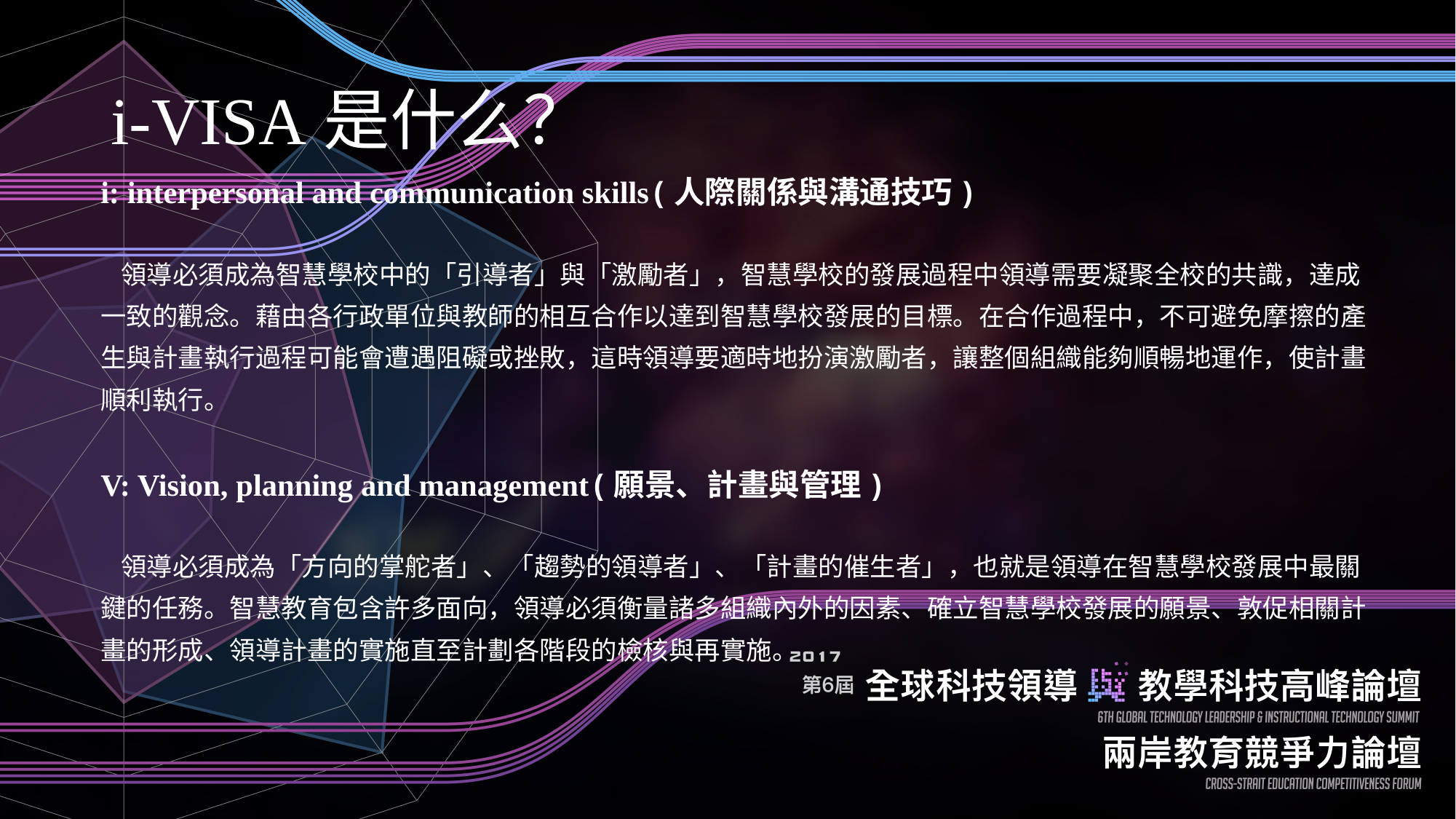

# i-VISA是什么？
i: interpersonal and communication skills(人際關係與溝通技巧)
　
    領導必須成為智慧學校中的「引導者」與「激勵者」，智慧學校的發展過程中領導需要凝聚全校的共識，達成一致的觀念。藉由各行政單位與教師的相互合作以達到智慧學校發展的目標。在合作過程中，不可避免摩擦的產生與計畫執行過程可能會遭遇阻礙或挫敗，這時領導要適時地扮演激勵者，讓整個組織能夠順暢地運作，使計畫順利執行。　
　
V: Vision, planning and management(願景、計畫與管理)
　
    領導必須成為「方向的掌舵者」、「趨勢的領導者」、「計畫的催生者」，也就是領導在智慧學校發展中最關鍵的任務。智慧教育包含許多面向，領導必須衡量諸多組織內外的因素、確立智慧學校發展的願景、敦促相關計畫的形成、領導計畫的實施直至計劃各階段的檢核與再實施。